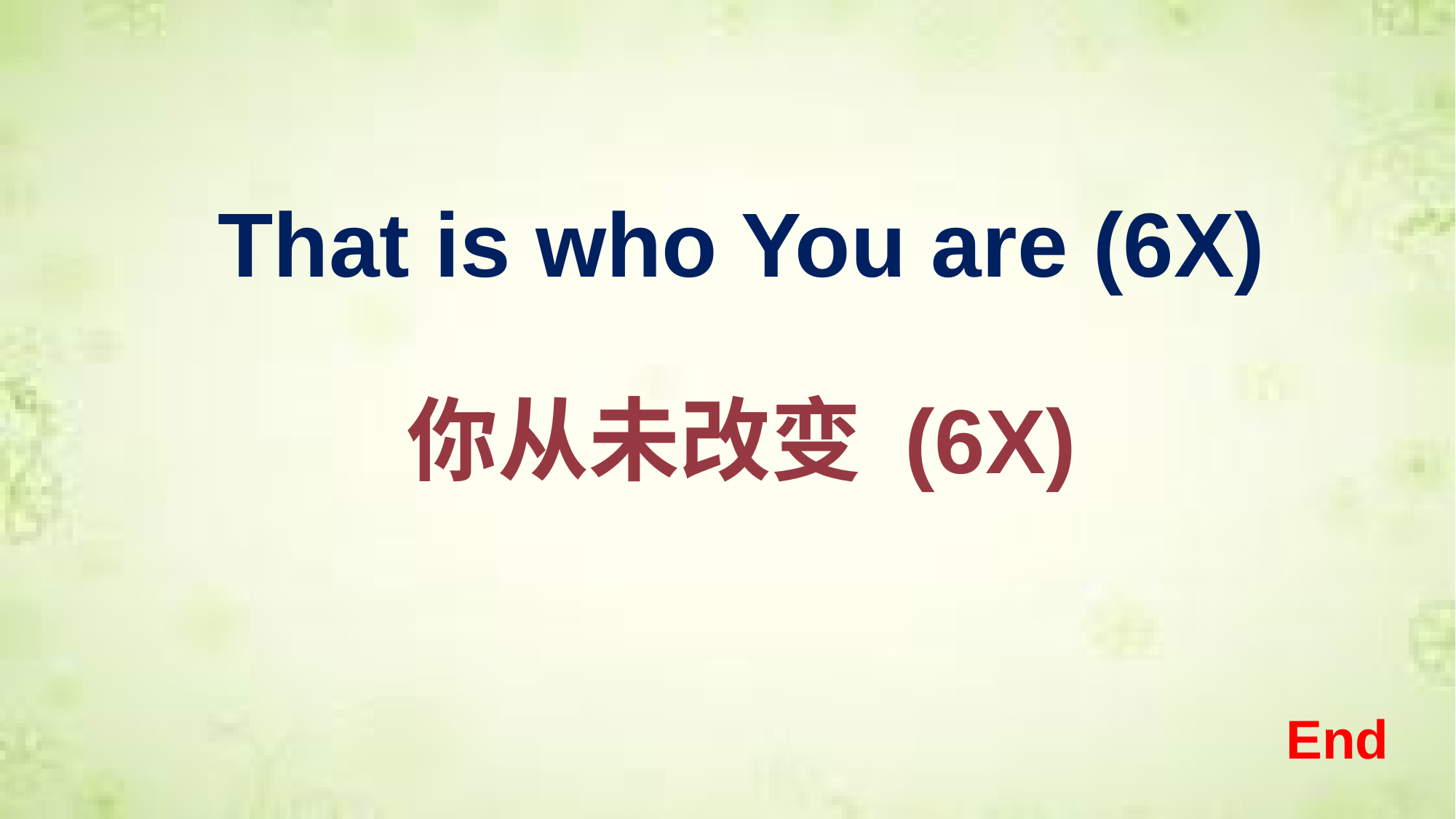

That is who You are (6X)
你从未改变 (6X)
End